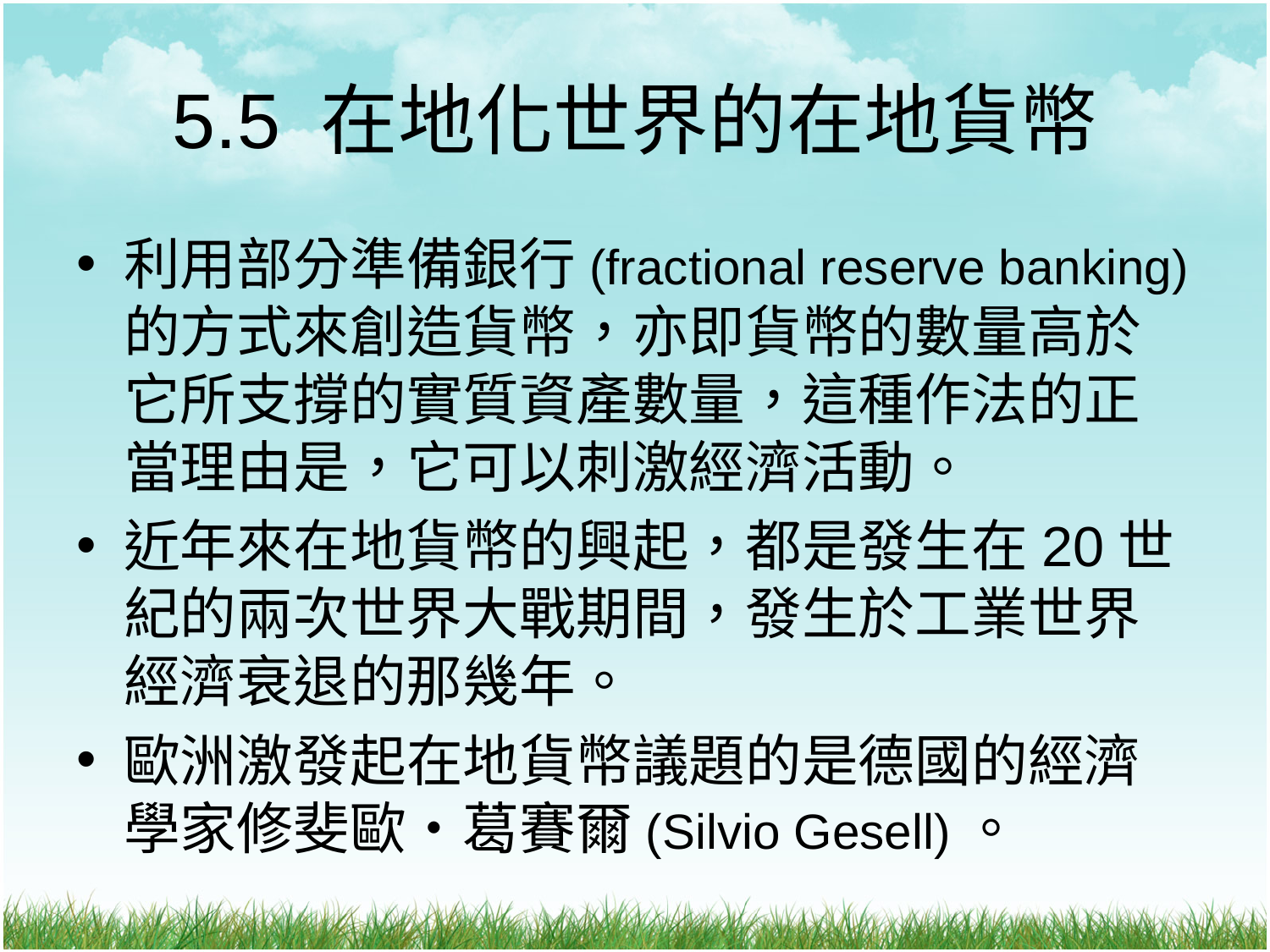

# 5.5 在地化世界的在地貨幣
利用部分準備銀行(fractional reserve banking)的方式來創造貨幣，亦即貨幣的數量高於它所支撐的實質資產數量，這種作法的正當理由是，它可以刺激經濟活動。
近年來在地貨幣的興起，都是發生在20世紀的兩次世界大戰期間，發生於工業世界經濟衰退的那幾年。
歐洲激發起在地貨幣議題的是德國的經濟學家修斐歐‧葛賽爾(Silvio Gesell)。